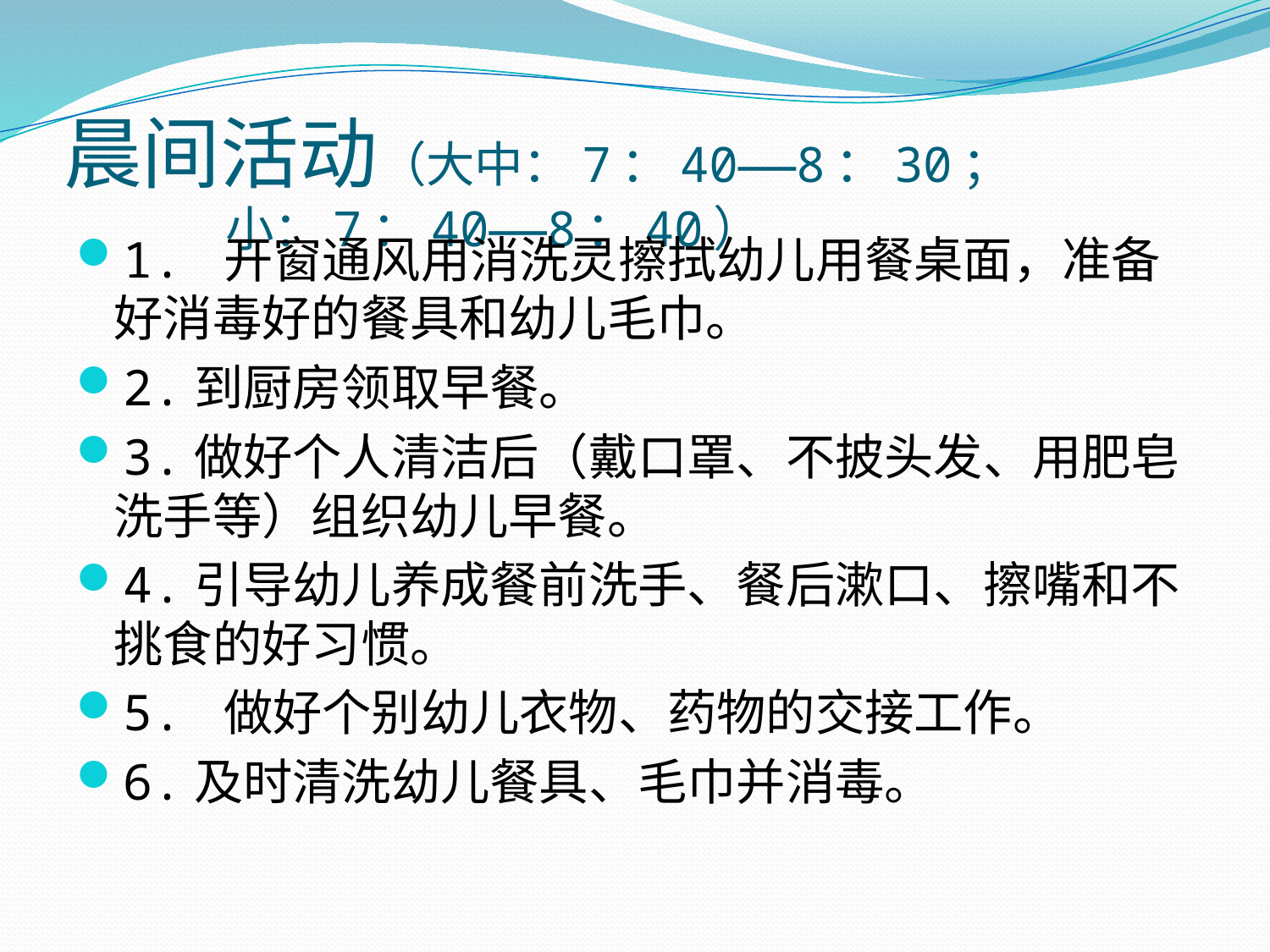

# 晨间活动（大中：7：40——8：30； 小：7：40——8：40）
1. 开窗通风用消洗灵擦拭幼儿用餐桌面，准备好消毒好的餐具和幼儿毛巾。
2.到厨房领取早餐。
3.做好个人清洁后（戴口罩、不披头发、用肥皂洗手等）组织幼儿早餐。
4.引导幼儿养成餐前洗手、餐后漱口、擦嘴和不挑食的好习惯。
5. 做好个别幼儿衣物、药物的交接工作。
6.及时清洗幼儿餐具、毛巾并消毒。